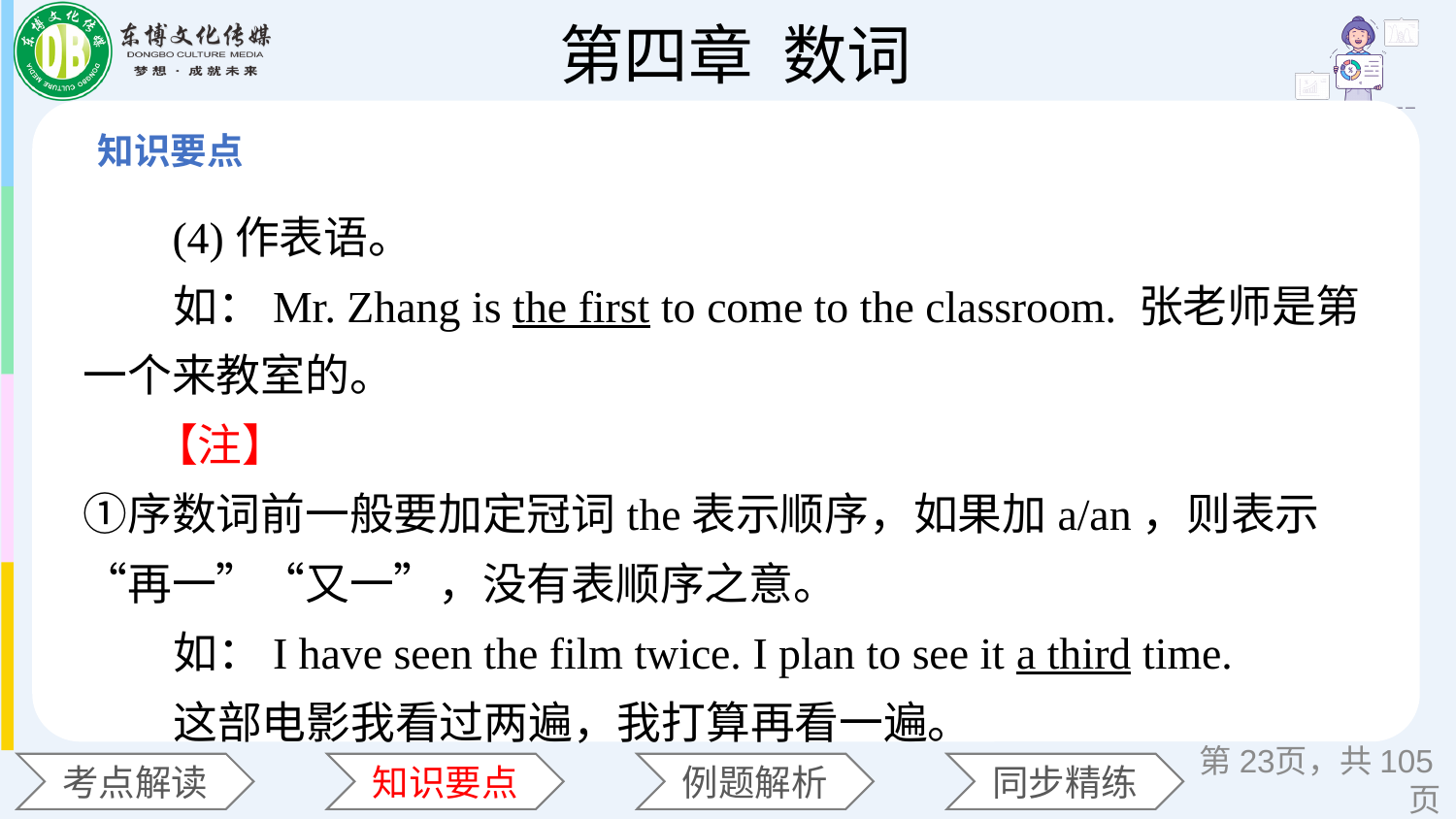

(4)作表语。
        如：Mr. Zhang is the first to come to the classroom. 张老师是第一个来教室的。
      【注】　①序数词前一般要加定冠词the表示顺序，如果加a/an，则表示“再一”“又一”，没有表顺序之意。
        如：I have seen the film twice. I plan to see it a third time.
        这部电影我看过两遍，我打算再看一遍。
第23页，共105页